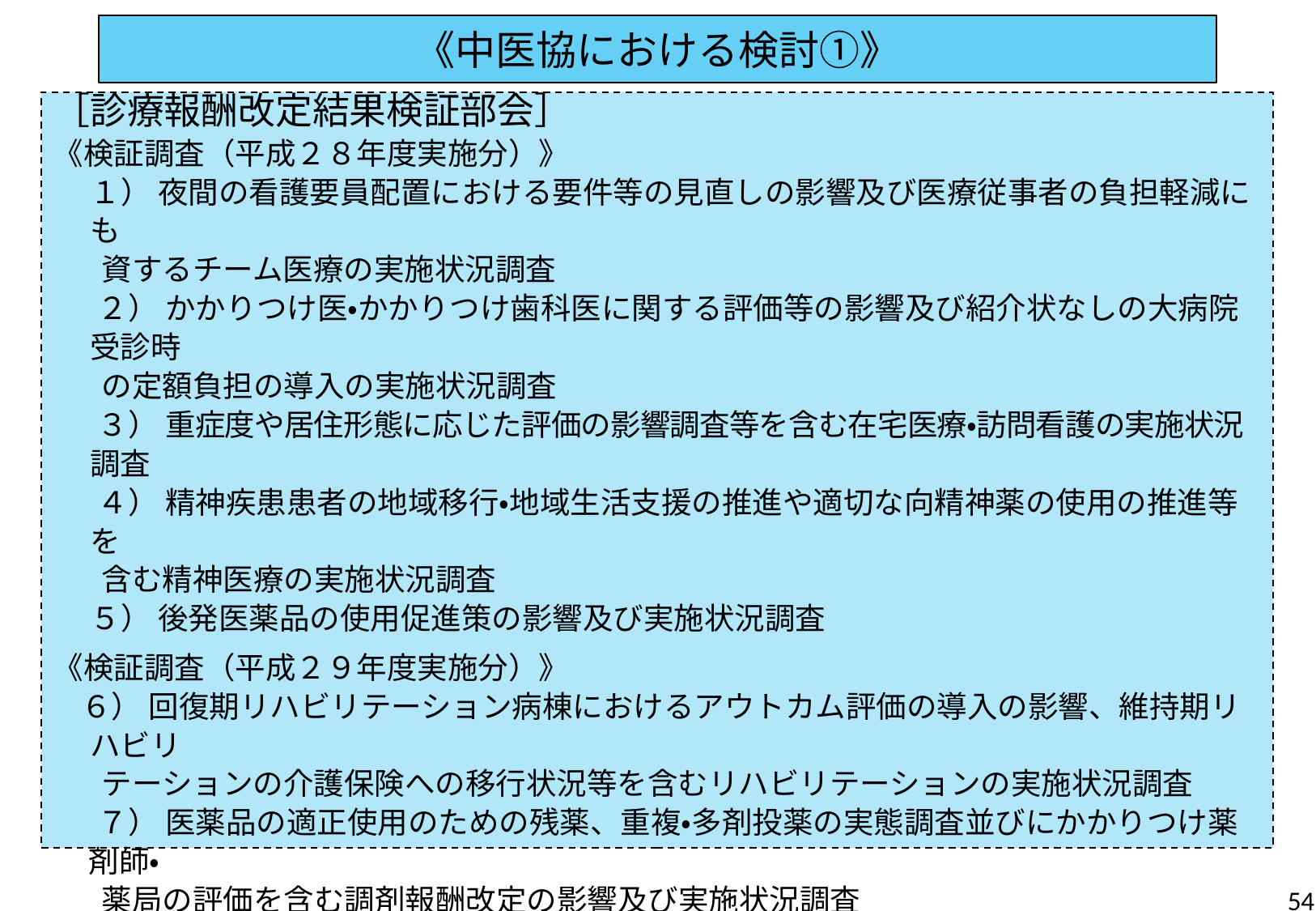

《中医協における検討①》
［診療報酬改定結果検証部会］
《検証調査（平成２８年度実施分）》
　 １） 夜間の看護要員配置における要件等の見直しの影響及び医療従事者の負担軽減にも
      資するチーム医療の実施状況調査
 　２） かかりつけ医・かかりつけ歯科医に関する評価等の影響及び紹介状なしの大病院受診時
      の定額負担の導入の実施状況調査
 　３） 重症度や居住形態に応じた評価の影響調査等を含む在宅医療・訪問看護の実施状況調査
 　４） 精神疾患患者の地域移行・地域生活支援の推進や適切な向精神薬の使用の推進等を
      含む精神医療の実施状況調査
　 ５） 後発医薬品の使用促進策の影響及び実施状況調査
《検証調査（平成２９年度実施分）》
   ６） 回復期リハビリテーション病棟におけるアウトカム評価の導入の影響、維持期リハビリ
      テーションの介護保険への移行状況等を含むリハビリテーションの実施状況調査
 　７） 医薬品の適正使用のための残薬、重複・多剤投薬の実態調査並びにかかりつけ薬剤師・
      薬局の評価を含む調剤報酬改定の影響及び実施状況調査
 　８） ニコチン依存症管理料による禁煙治療の効果等に関する調査
   ９） 公費負担医療に係るものを含む明細書の無料発行の実施状況調査
  10） 後発医薬品の使用促進策の影響及び実施状況調査
54